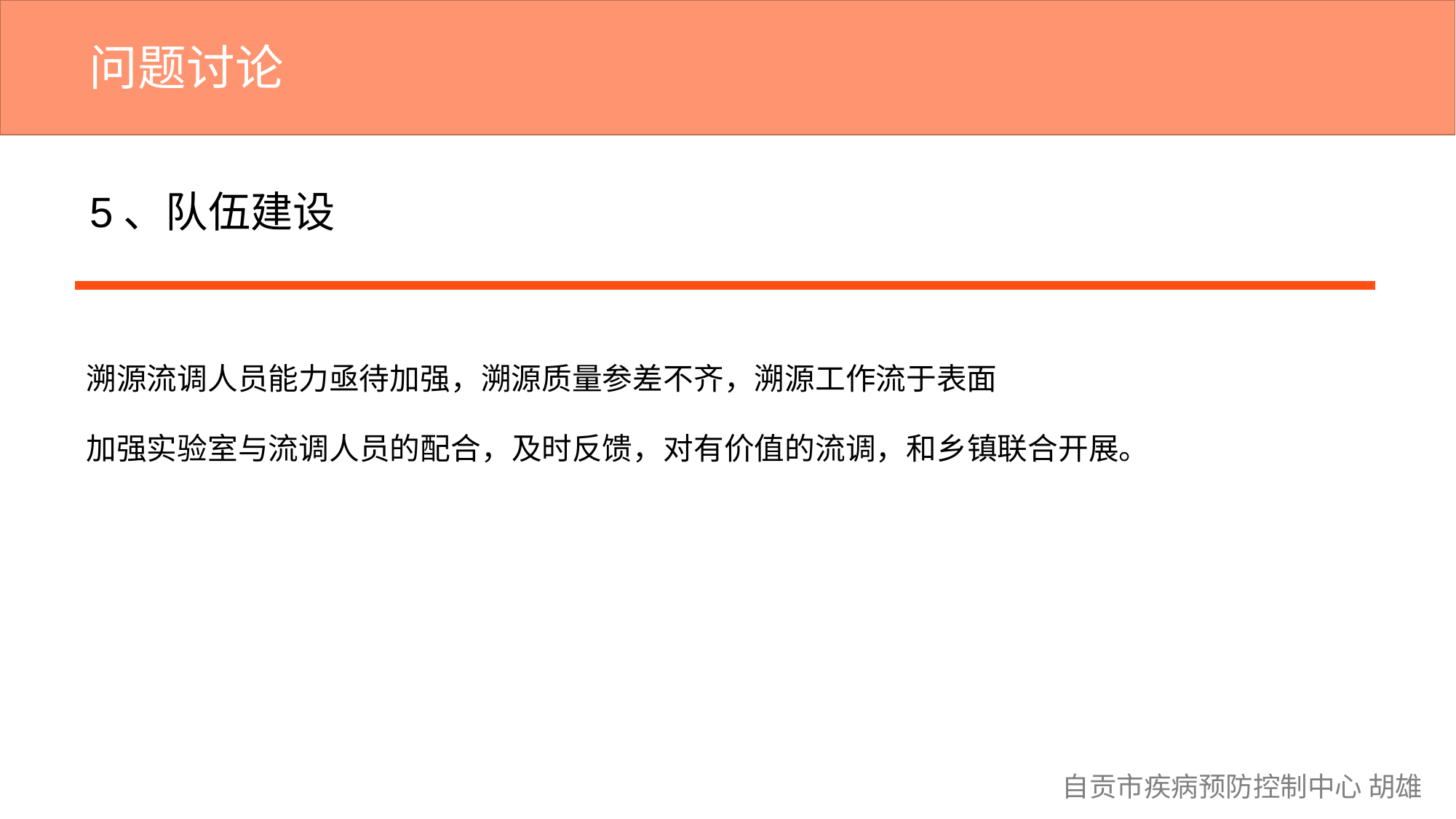

问题讨论
5、队伍建设
溯源流调人员能力亟待加强，溯源质量参差不齐，溯源工作流于表面
加强实验室与流调人员的配合，及时反馈，对有价值的流调，和乡镇联合开展。